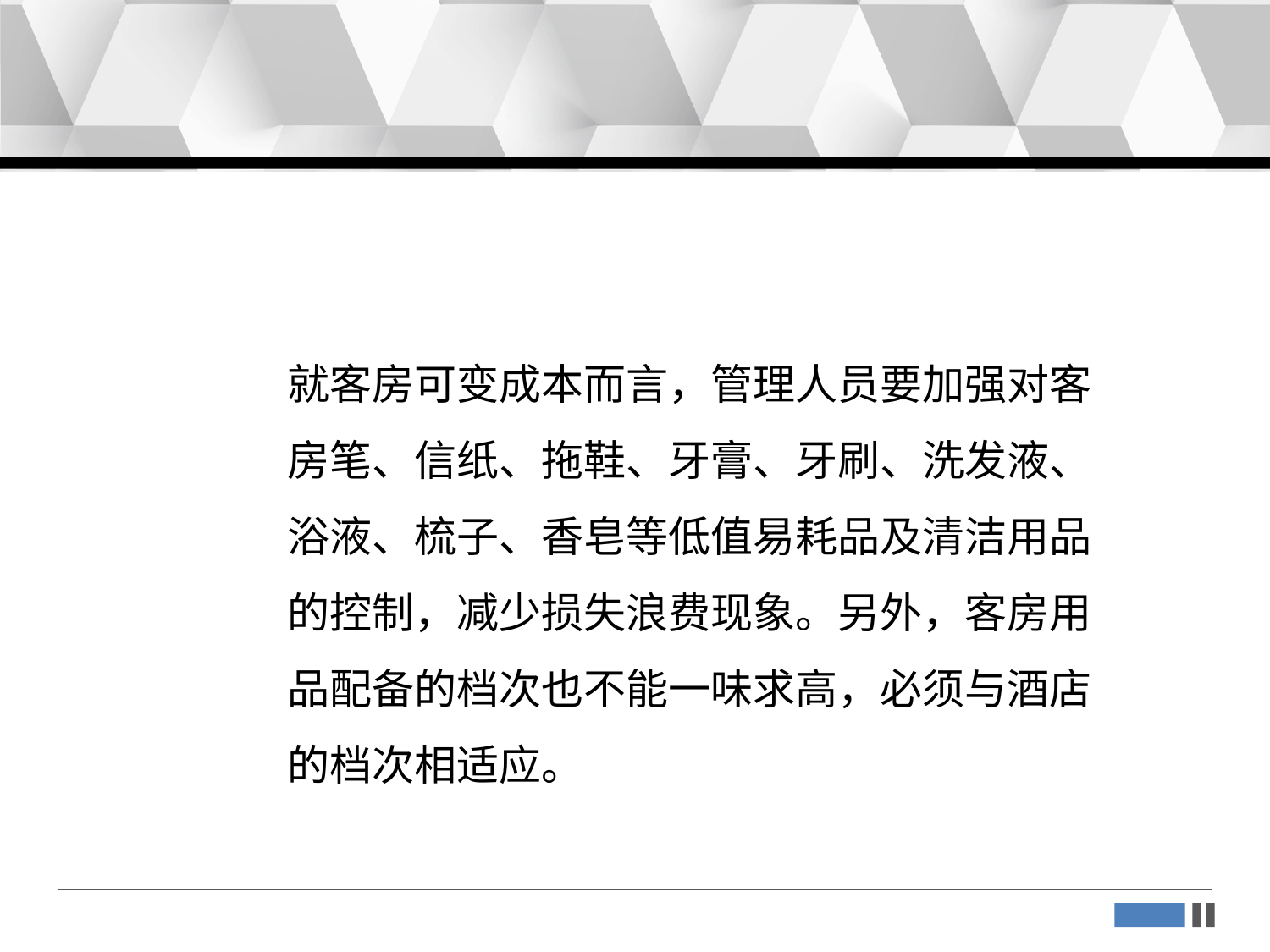

就客房可变成本而言，管理人员要加强对客房笔、信纸、拖鞋、牙膏、牙刷、洗发液、浴液、梳子、香皂等低值易耗品及清洁用品的控制，减少损失浪费现象。另外，客房用品配备的档次也不能一味求高，必须与酒店的档次相适应。